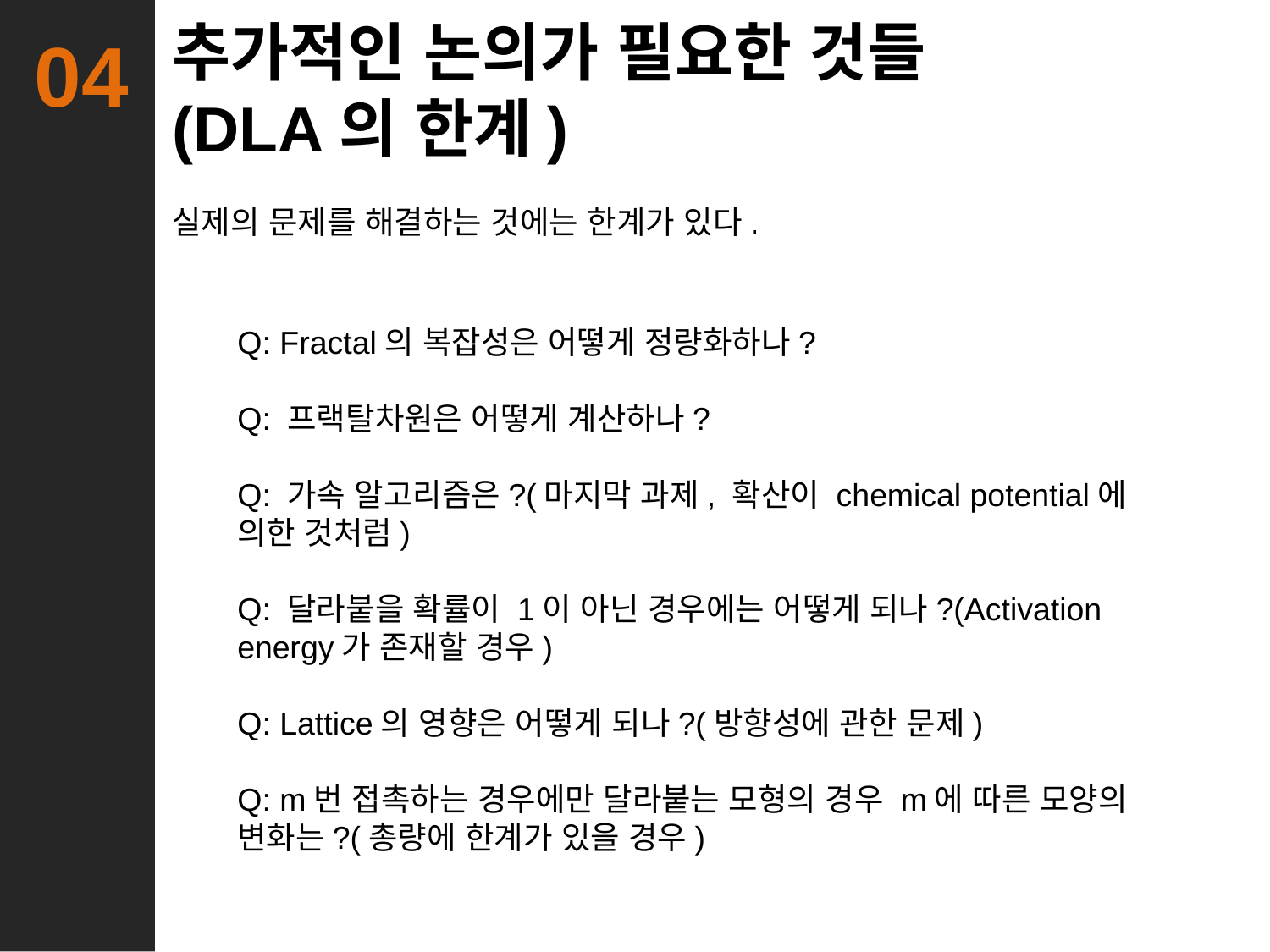

추가적인 논의가 필요한 것들
(DLA의 한계)
04
실제의 문제를 해결하는 것에는 한계가 있다.
Q: Fractal의 복잡성은 어떻게 정량화하나?

Q: 프랙탈차원은 어떻게 계산하나?

Q: 가속 알고리즘은?(마지막 과제, 확산이 chemical potential에 의한 것처럼)

Q: 달라붙을 확률이 1이 아닌 경우에는 어떻게 되나?(Activation energy가 존재할 경우)

Q: Lattice의 영향은 어떻게 되나?(방향성에 관한 문제)

Q: m번 접촉하는 경우에만 달라붙는 모형의 경우 m에 따른 모양의 변화는?(총량에 한계가 있을 경우)